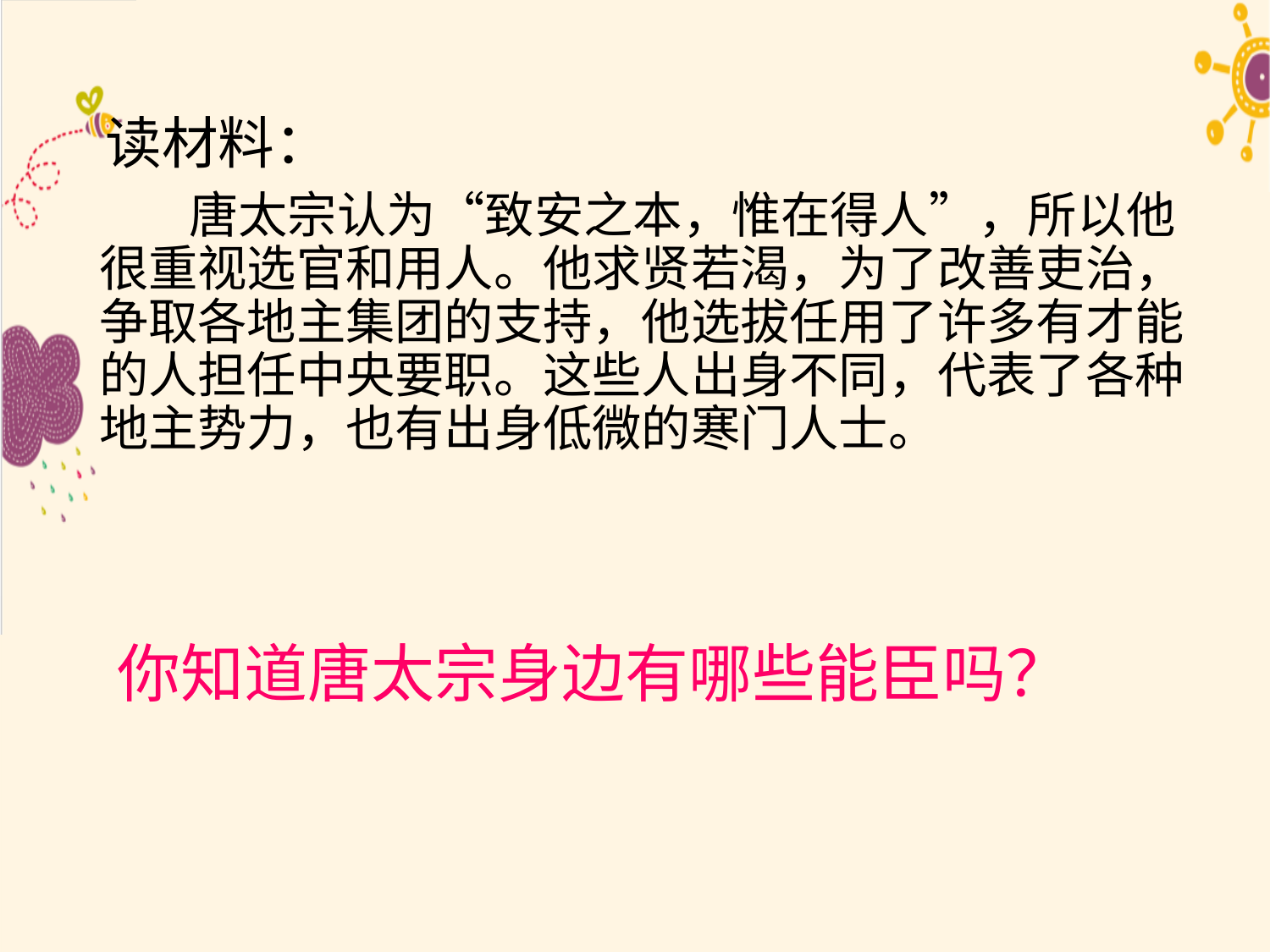

读材料：
          唐太宗认为“致安之本，惟在得人”，所以他很重视选官和用人。他求贤若渴，为了改善吏治，争取各地主集团的支持，他选拔任用了许多有才能的人担任中央要职。这些人出身不同，代表了各种地主势力，也有出身低微的寒门人士。
你知道唐太宗身边有哪些能臣吗？